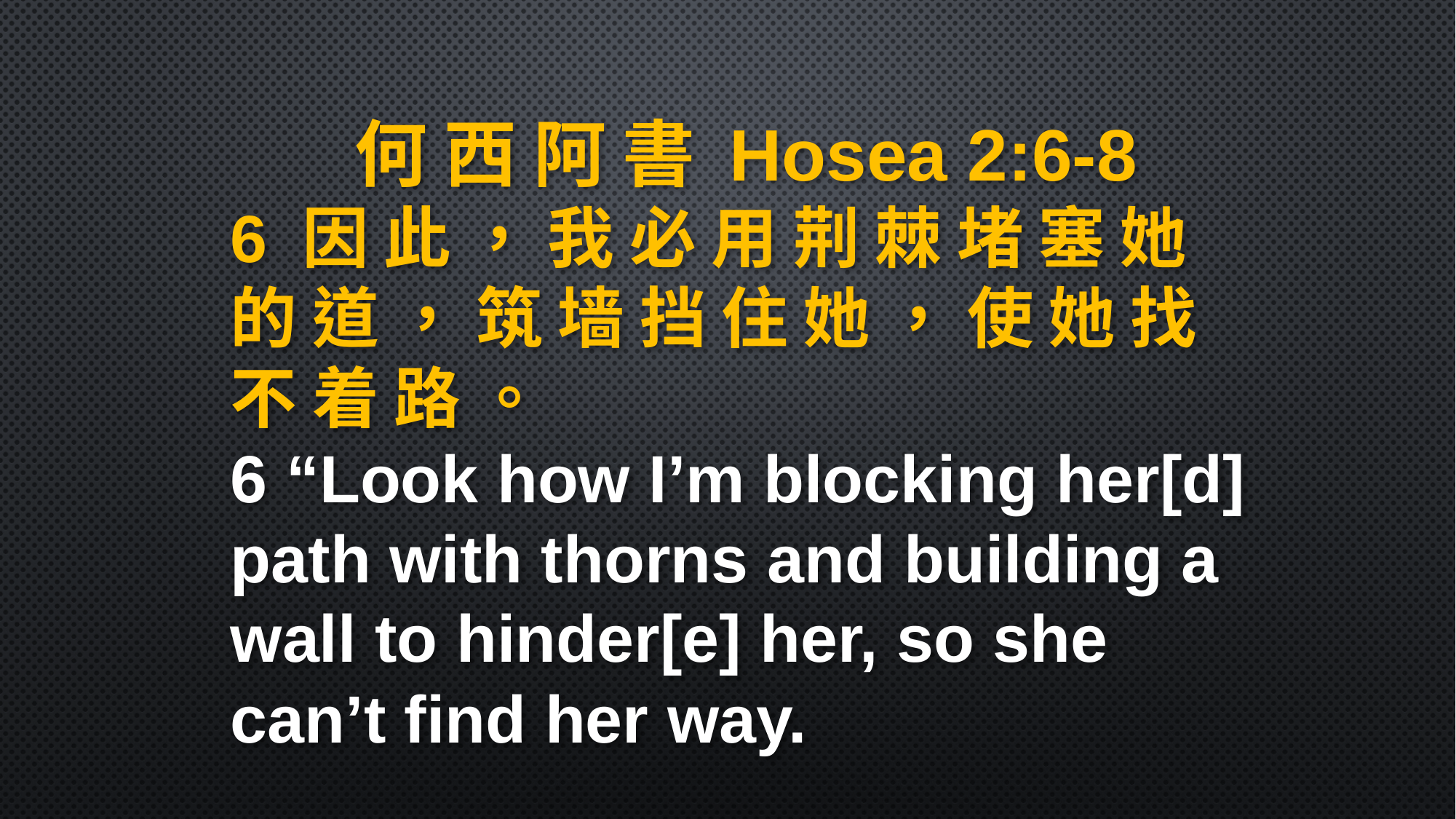

何 西 阿 書 Hosea 2:6-8
6 因 此 ， 我 必 用 荆 棘 堵 塞 她 的 道 ， 筑 墙 挡 住 她 ， 使 她 找 不 着 路 。
6 “Look how I’m blocking her[d] path with thorns and building a wall to hinder[e] her, so she can’t find her way.